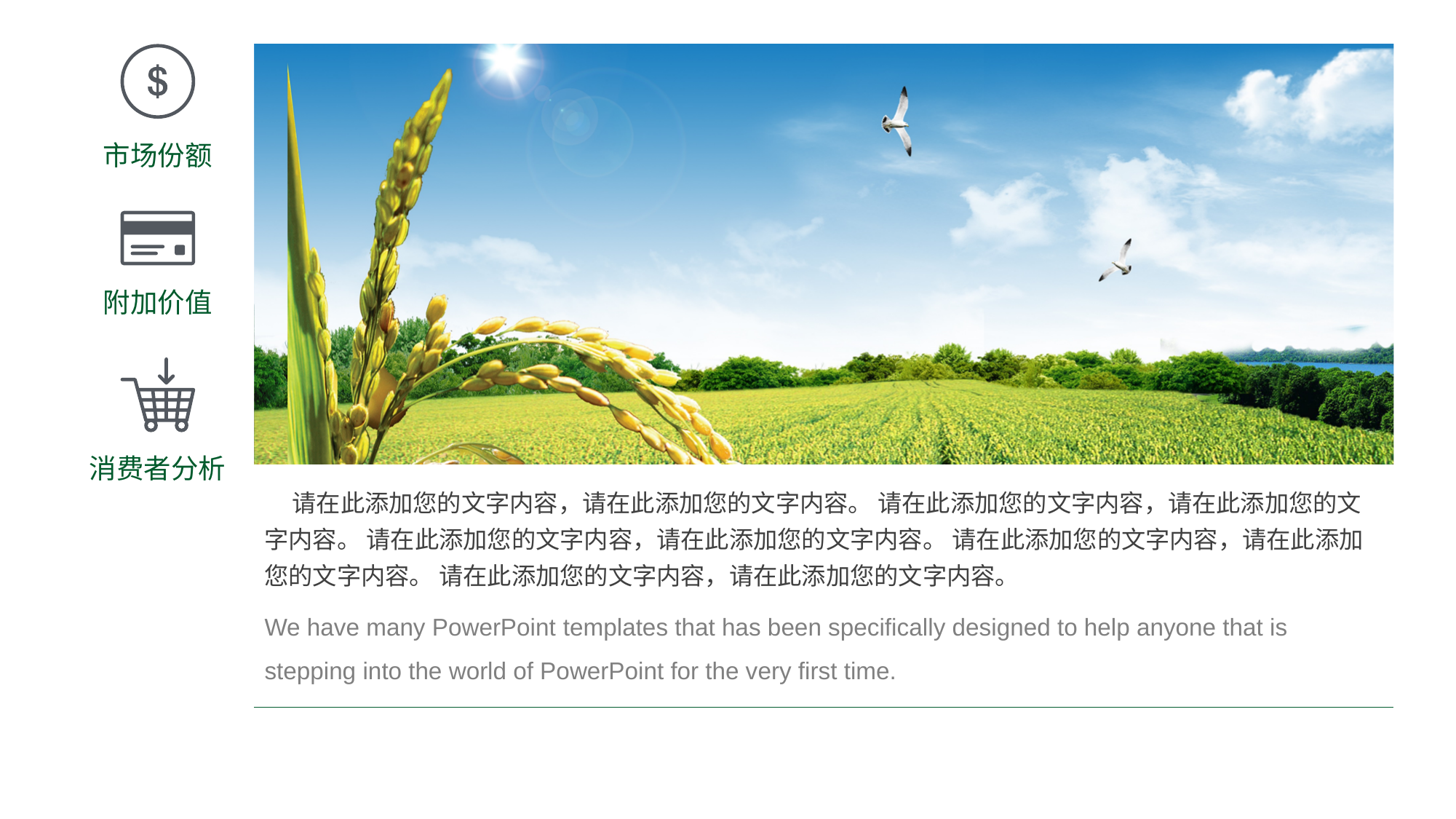

市场份额

附加价值

消费者分析
    请在此添加您的文字内容，请在此添加您的文字内容。 请在此添加您的文字内容，请在此添加您的文字内容。 请在此添加您的文字内容，请在此添加您的文字内容。 请在此添加您的文字内容，请在此添加您的文字内容。 请在此添加您的文字内容，请在此添加您的文字内容。
We have many PowerPoint templates that has been specifically designed to help anyone that is stepping into the world of PowerPoint for the very first time.